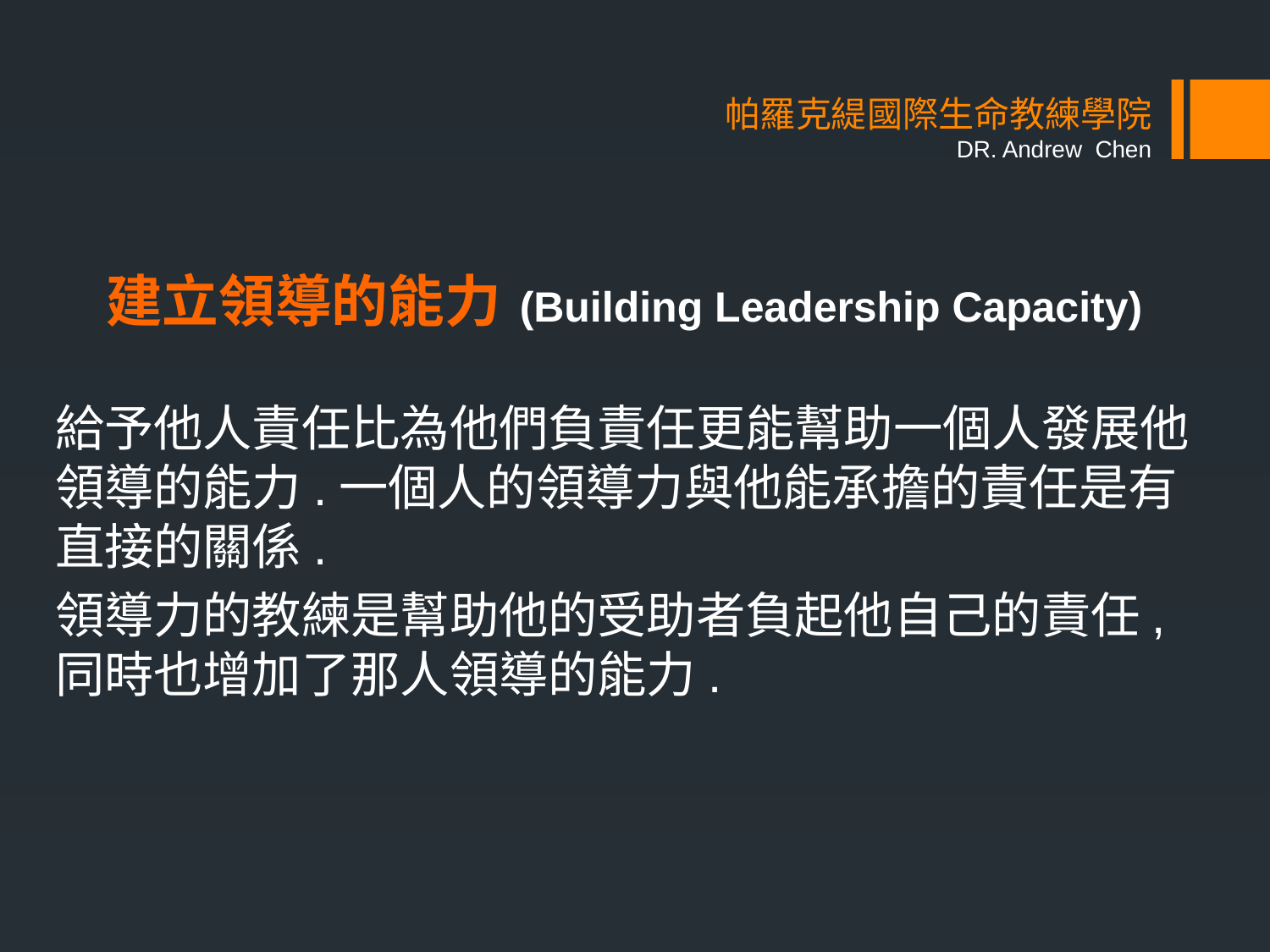

# 帕羅克緹國際生命教練學院 DR. Andrew  Chen

建立領導的能力 (Building Leadership Capacity)

給予他人責任比為他們負責任更能幫助一個人發展他領導的能力.一個人的領導力與他能承擔的責任是有直接的關係.
領導力的教練是幫助他的受助者負起他自己的責任,同時也增加了那人領導的能力.